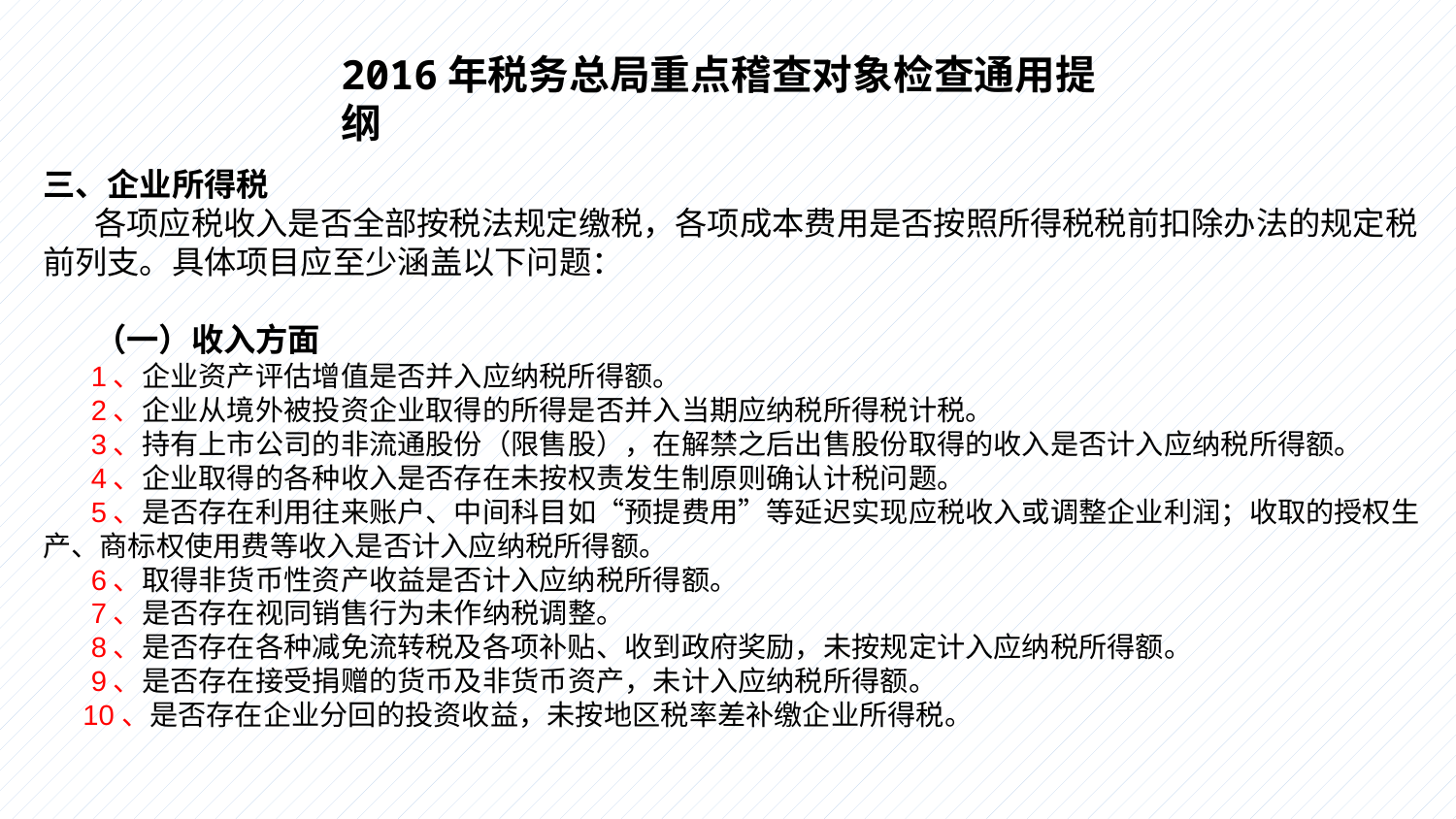

2016年税务总局重点稽查对象检查通用提纲
三、企业所得税
      各项应税收入是否全部按税法规定缴税，各项成本费用是否按照所得税税前扣除办法的规定税前列支。具体项目应至少涵盖以下问题：

      （一）收入方面
      1、企业资产评估增值是否并入应纳税所得额。
      2、企业从境外被投资企业取得的所得是否并入当期应纳税所得税计税。
      3、持有上市公司的非流通股份（限售股），在解禁之后出售股份取得的收入是否计入应纳税所得额。
      4、企业取得的各种收入是否存在未按权责发生制原则确认计税问题。
      5、是否存在利用往来账户、中间科目如“预提费用”等延迟实现应税收入或调整企业利润；收取的授权生产、商标权使用费等收入是否计入应纳税所得额。
      6、取得非货币性资产收益是否计入应纳税所得额。
      7、是否存在视同销售行为未作纳税调整。
      8、是否存在各种减免流转税及各项补贴、收到政府奖励，未按规定计入应纳税所得额。
      9、是否存在接受捐赠的货币及非货币资产，未计入应纳税所得额。
     10、是否存在企业分回的投资收益，未按地区税率差补缴企业所得税。